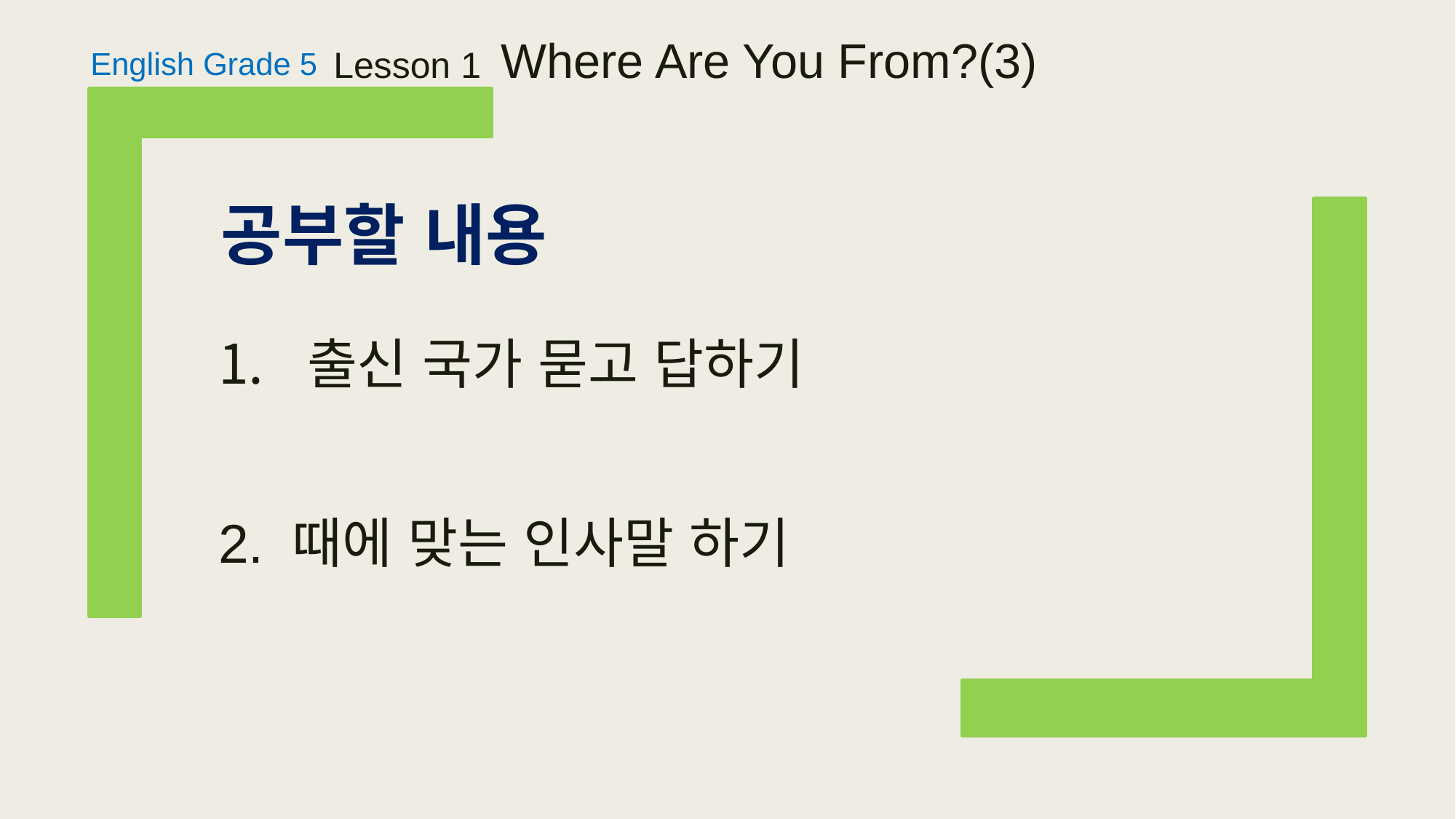

Lesson 1  Where Are You From?(3)
English Grade 5

공부할 내용
출신 국가 묻고 답하기

2. 때에 맞는 인사말 하기